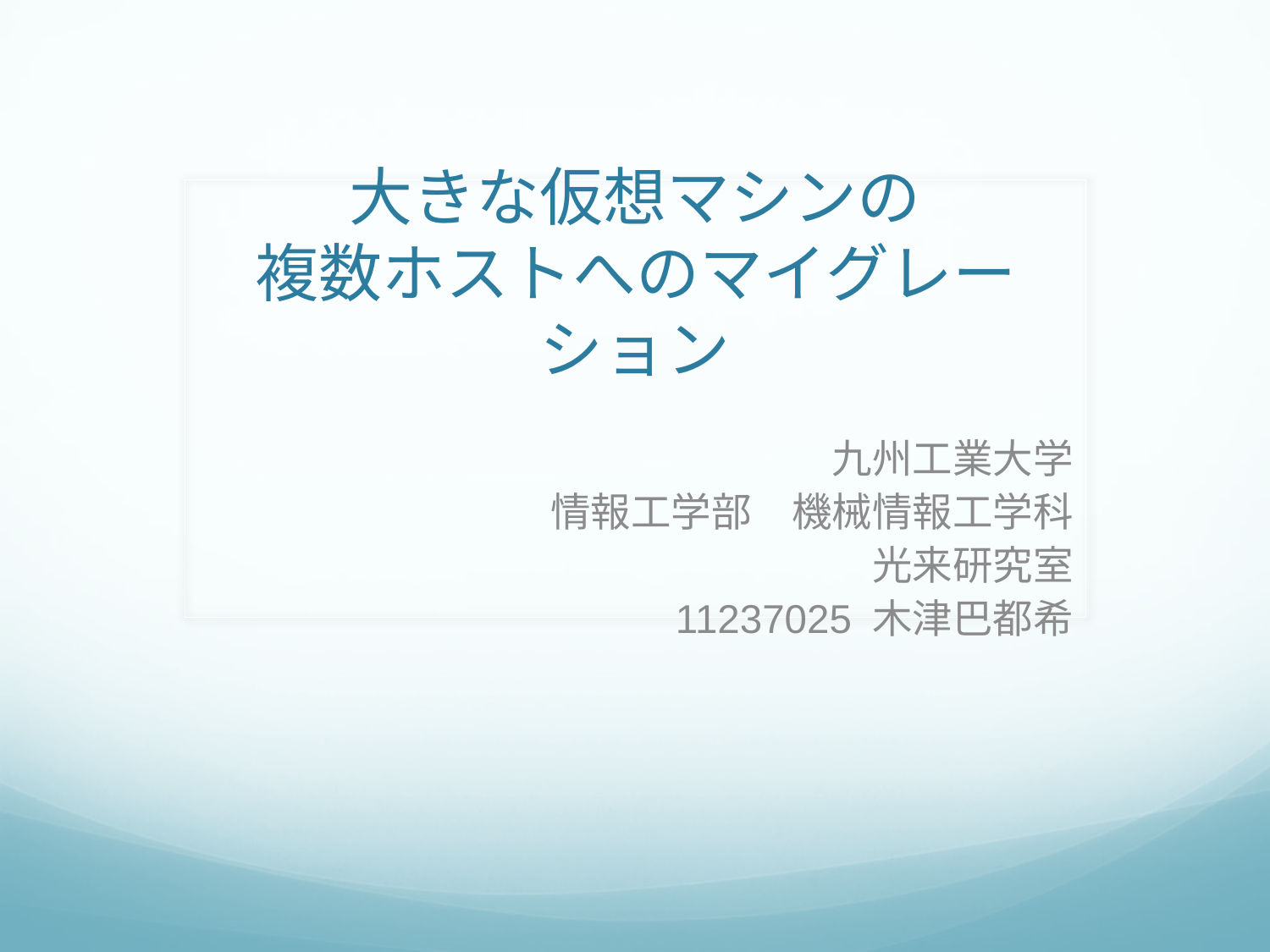

# 大きな仮想マシンの 複数ホストへのマイグレーション
九州工業大学
情報工学部　機械情報工学科
光来研究室
11237025 木津巴都希